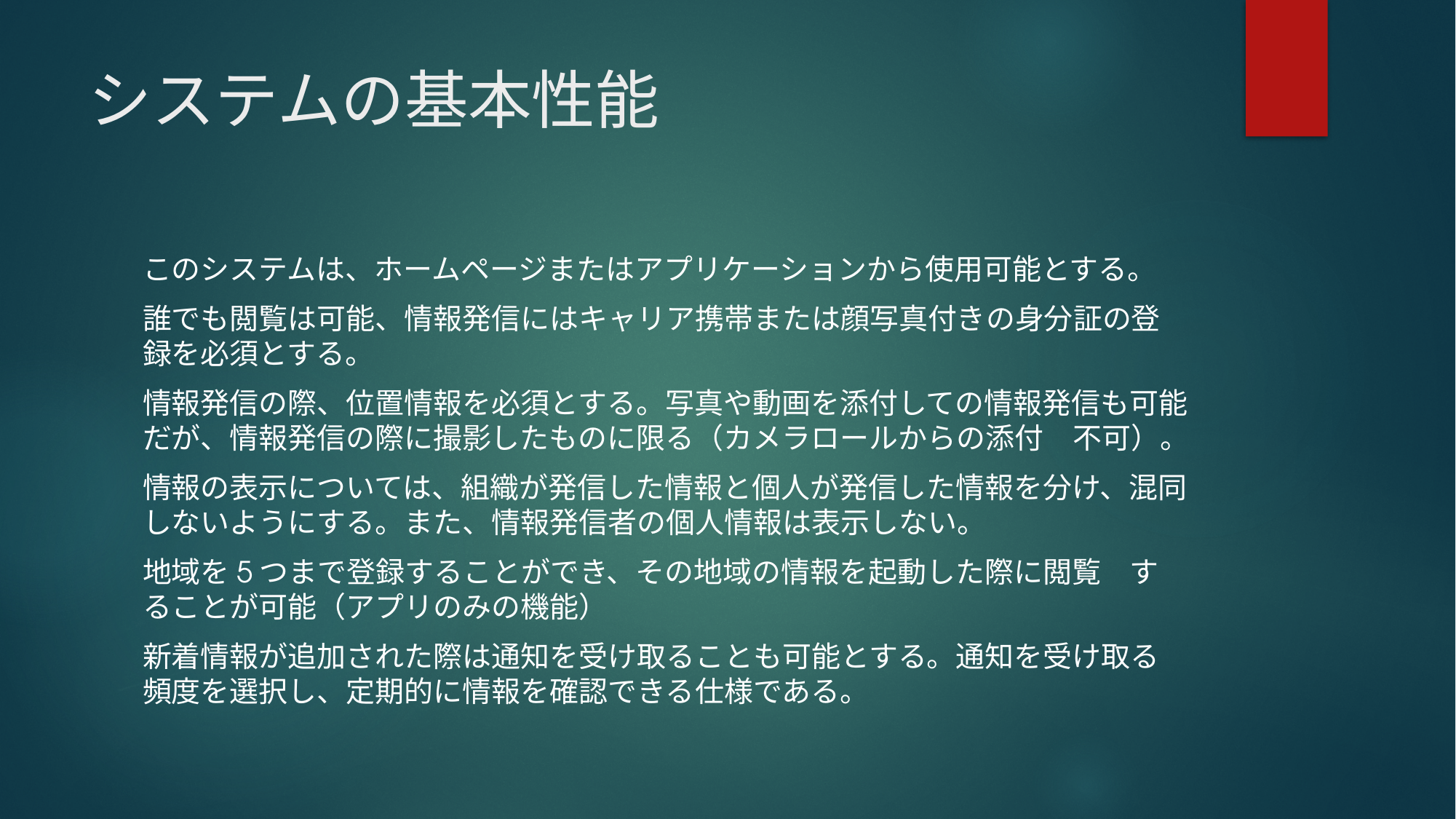

# システムの基本性能
このシステムは、ホームページまたはアプリケーションから使用可能とする。
誰でも閲覧は可能、情報発信にはキャリア携帯または顔写真付きの身分証の登録を必須とする。
情報発信の際、位置情報を必須とする。写真や動画を添付しての情報発信も可能だが、情報発信の際に撮影したものに限る（カメラロールからの添付　不可）。
情報の表示については、組織が発信した情報と個人が発信した情報を分け、混同しないようにする。また、情報発信者の個人情報は表示しない。
地域を5つまで登録することができ、その地域の情報を起動した際に閲覧　することが可能（アプリのみの機能）
新着情報が追加された際は通知を受け取ることも可能とする。通知を受け取る頻度を選択し、定期的に情報を確認できる仕様である。